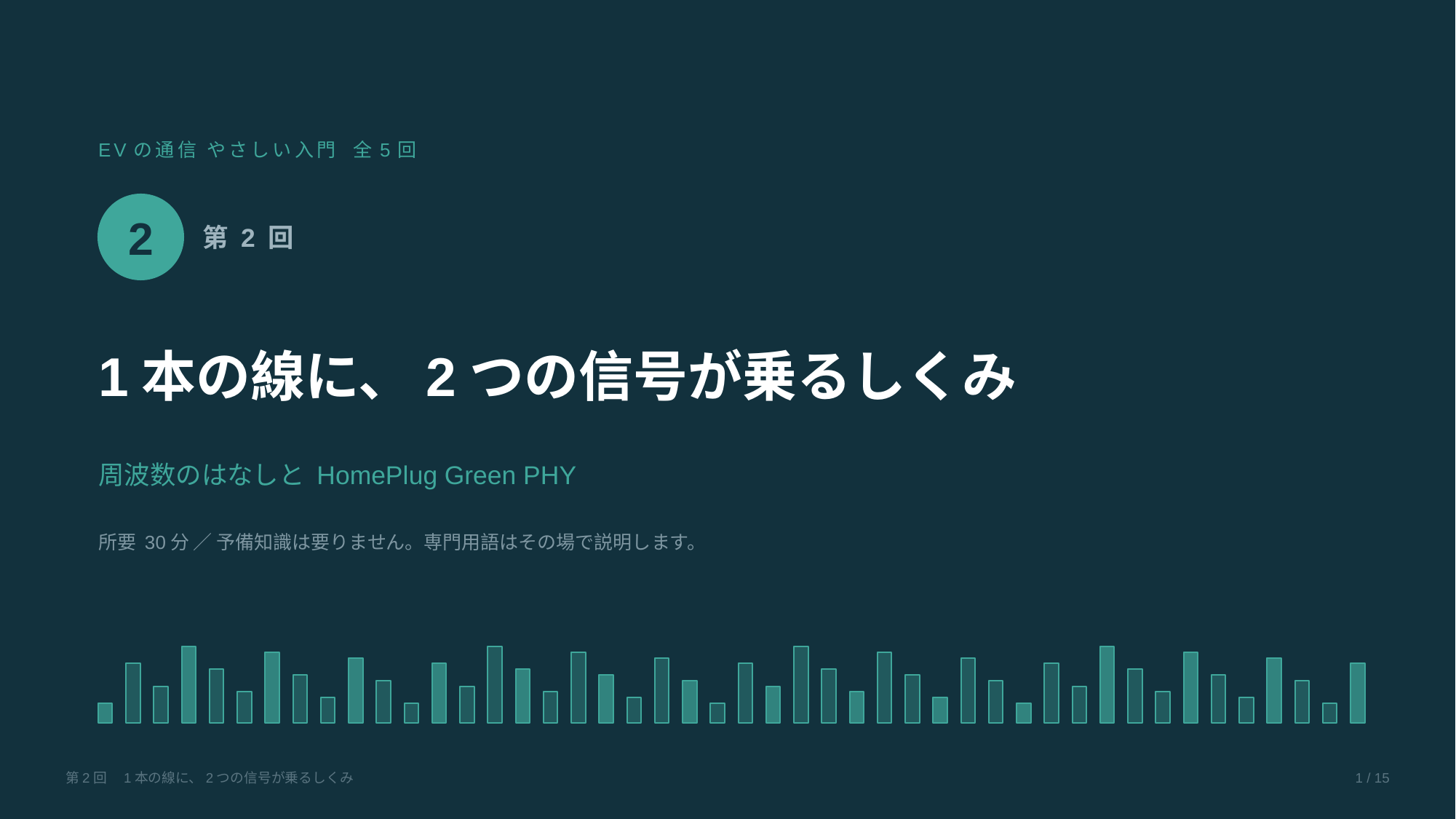

EVの通信 やさしい入門  全5回

2
第 2 回
1本の線に、2つの信号が乗るしくみ
周波数のはなしと HomePlug Green PHY
所要 30分 ／ 予備知識は要りません。専門用語はその場で説明します。

第2回　1本の線に、2つの信号が乗るしくみ
1 / 15